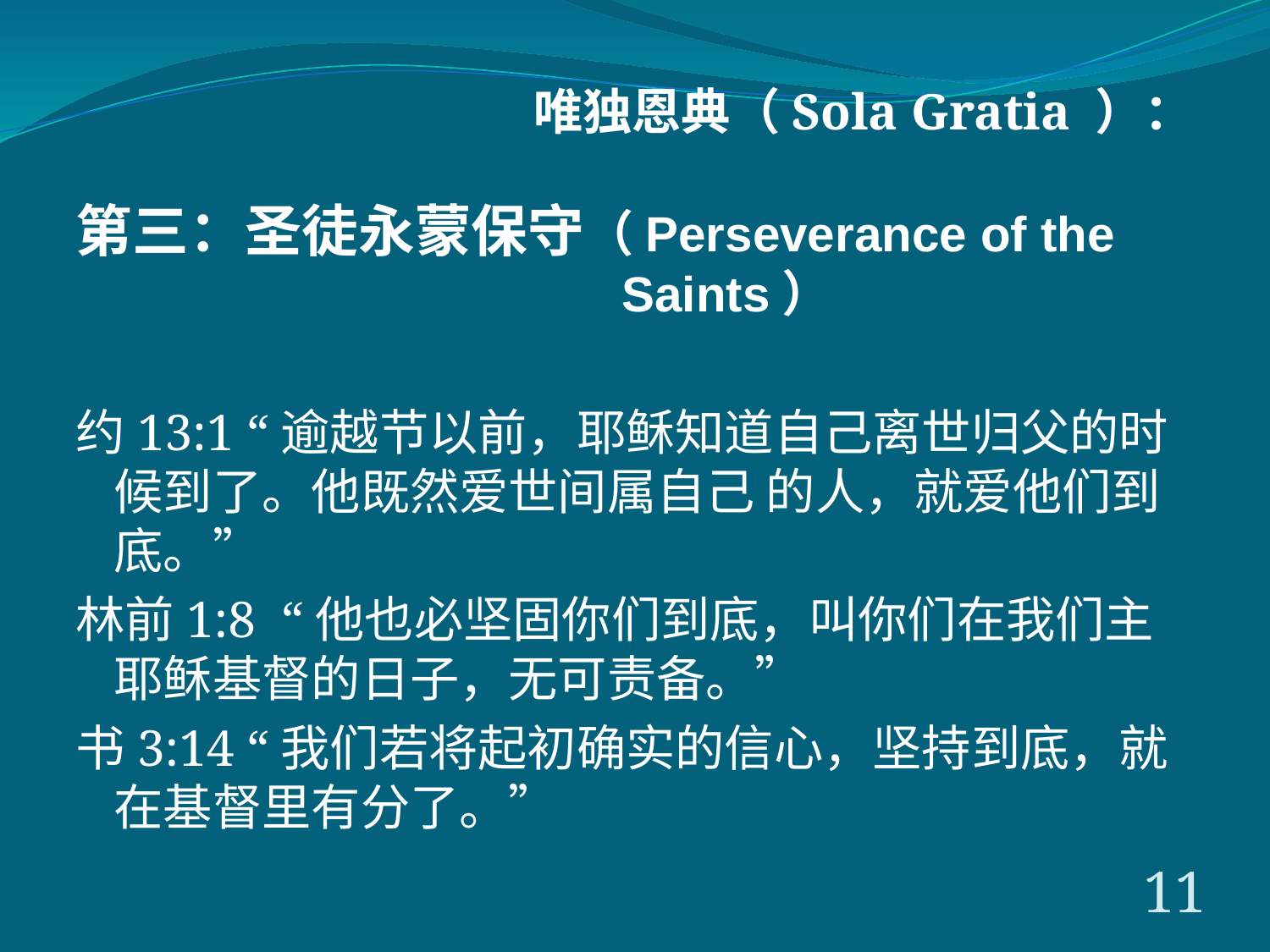

唯独恩典（Sola Gratia ）：

第三：圣徒永蒙保守（Perseverance of the 					Saints）

约13:1 “逾越节以前，耶稣知道自己离世归父的时候到了。他既然爱世间属自己 的人，就爱他们到底。”
林前1:8  “他也必坚固你们到底，叫你们在我们主耶稣基督的日子，无可责备。”
书3:14 “我们若将起初确实的信心，坚持到底，就在基督里有分了。”

11